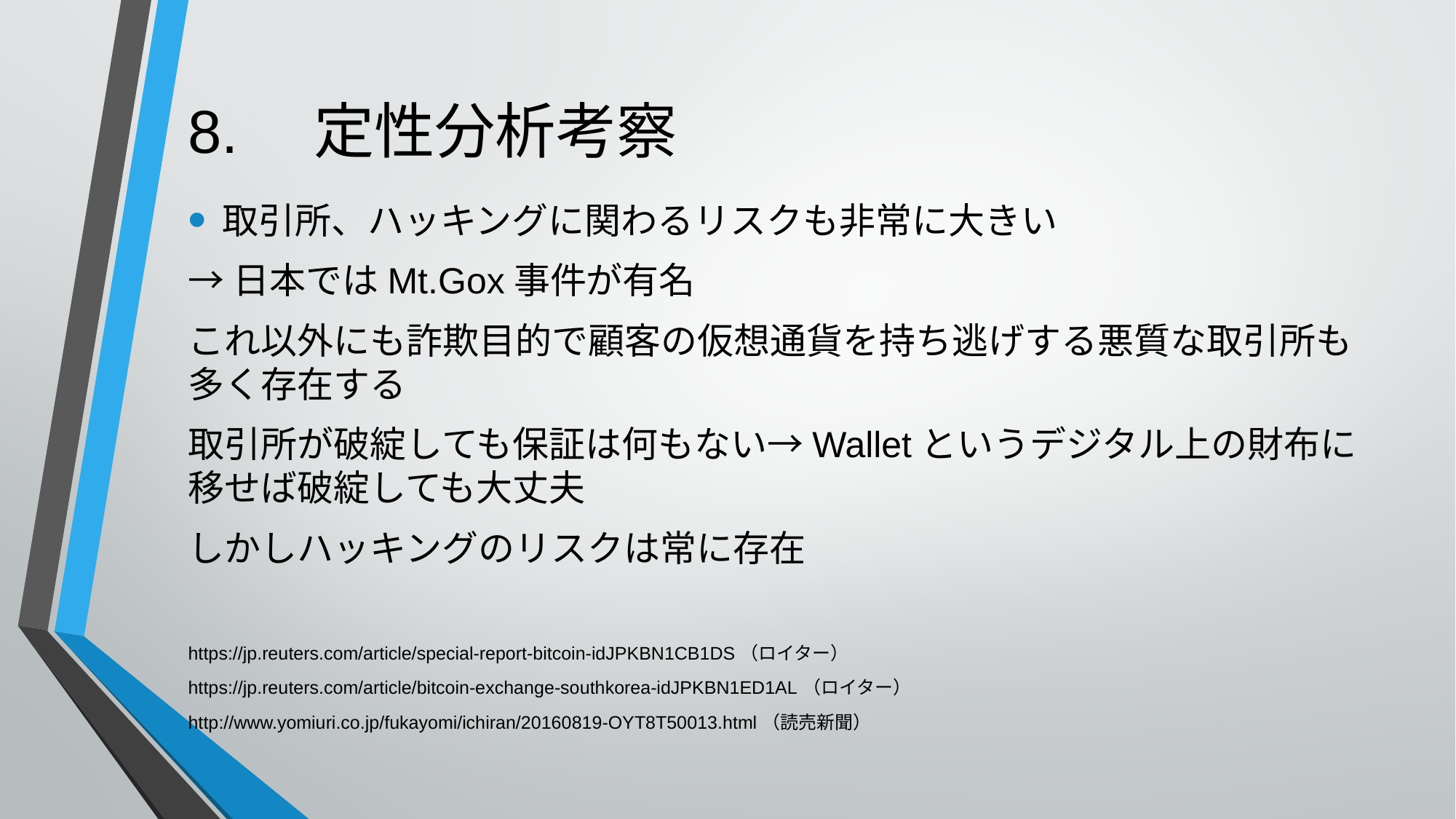

# 8.　定性分析考察
取引所、ハッキングに関わるリスクも非常に大きい
→日本ではMt.Gox事件が有名
これ以外にも詐欺目的で顧客の仮想通貨を持ち逃げする悪質な取引所も多く存在する
取引所が破綻しても保証は何もない→Walletというデジタル上の財布に移せば破綻しても大丈夫
しかしハッキングのリスクは常に存在

https://jp.reuters.com/article/special-report-bitcoin-idJPKBN1CB1DS（ロイター）
https://jp.reuters.com/article/bitcoin-exchange-southkorea-idJPKBN1ED1AL（ロイター）
http://www.yomiuri.co.jp/fukayomi/ichiran/20160819-OYT8T50013.html（読売新聞）